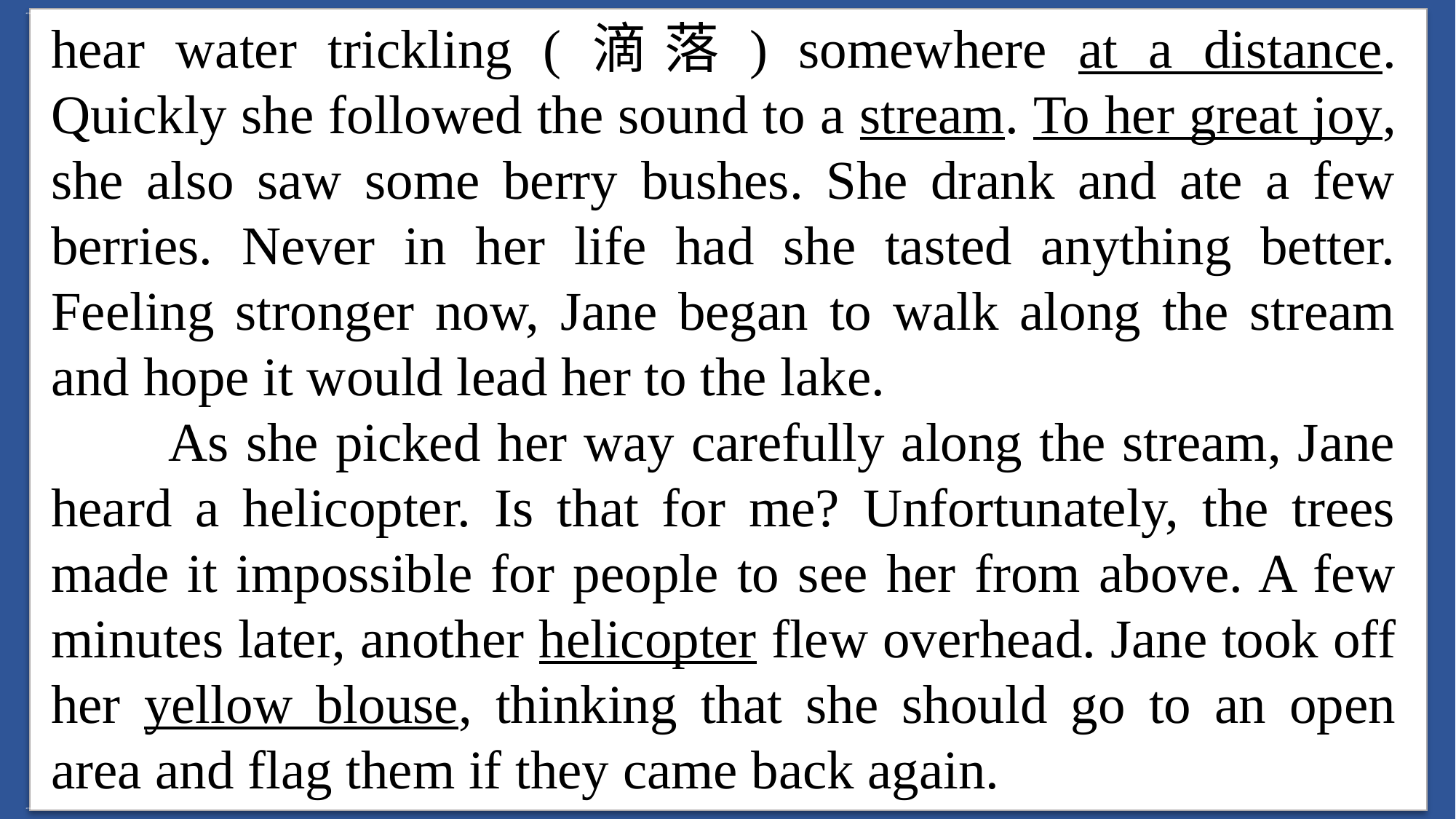

高考新题型“读后续写”英文教学公开课(共42张PPT)

hear water trickling (滴落) somewhere at a distance. Quickly she followed the sound to a stream. To her great joy, she also saw some berry bushes. She drank and ate a few berries. Never in her life had she tasted anything better. Feeling stronger now, Jane began to walk along the stream and hope it would lead her to the lake.
       As she picked her way carefully along the stream, Jane heard a helicopter. Is that for me? Unfortunately, the trees made it impossible for people to see her from above. A few minutes later, another helicopter flew overhead. Jane took off her yellow blouse, thinking that she should go to an open area and flag them if they came back again.

高考新题型“读后续写”英文教学公开课(共42张PPT)